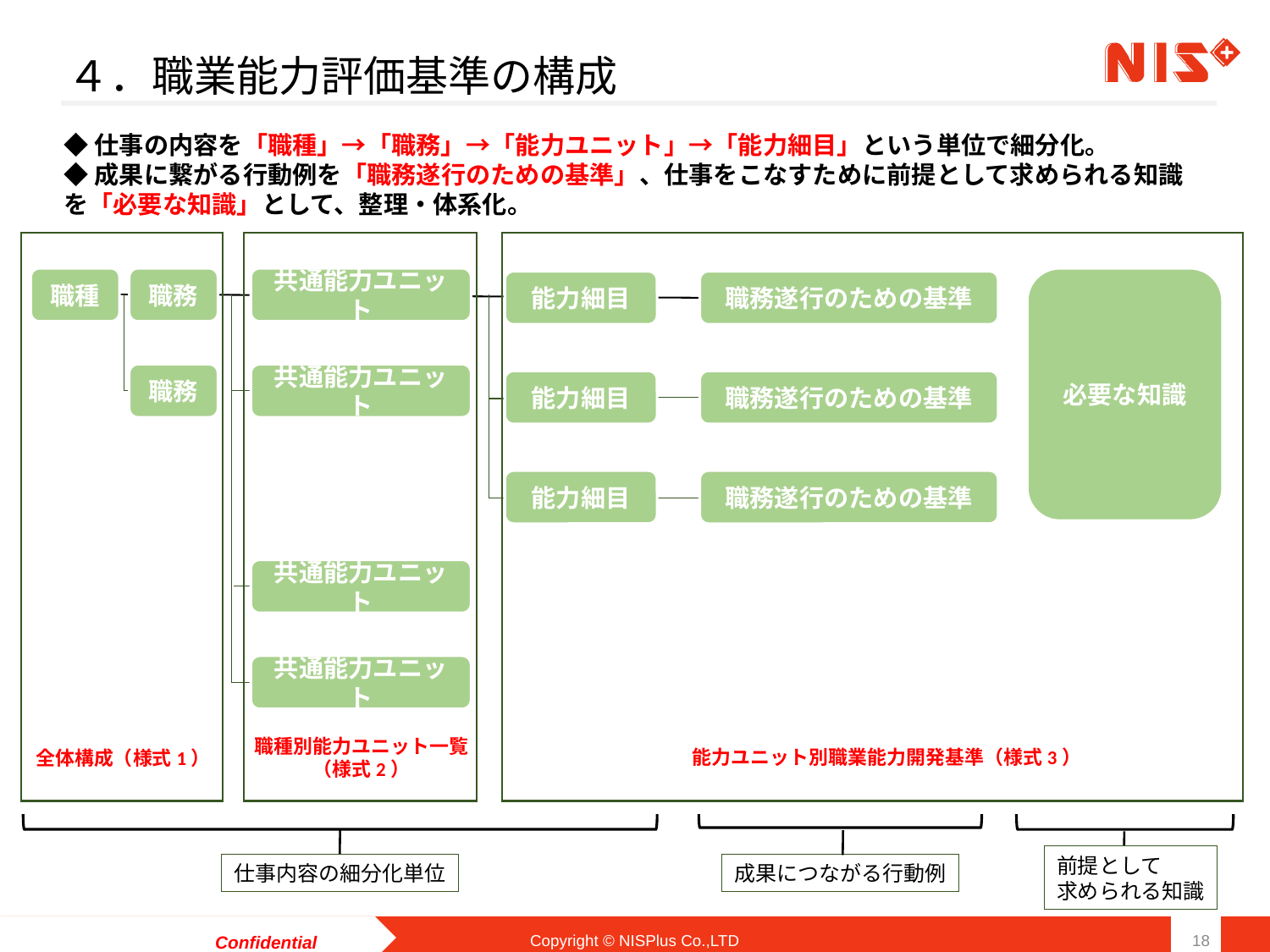

# ４．職業能力評価基準の構成
◆仕事の内容を「職種」→「職務」→「能力ユニット」→「能力細目」という単位で細分化。
◆成果に繋がる行動例を「職務遂行のための基準」、仕事をこなすために前提として求められる知識を「必要な知識」として、整理・体系化。

職種
職務
共通能力ユニット
共通能力ユニット
必要な知識
能力細目
職務遂行のための基準
職務
能力細目
職務遂行のための基準
能力細目
職務遂行のための基準

共通能力ユニット
共通能力ユニット

職種別能力ユニット一覧
（様式2）
能力ユニット別職業能力開発基準（様式3）
全体構成（様式1）
前提として
求められる知識
仕事内容の細分化単位
成果につながる行動例
Copyright © NISPlus Co.,LTD
18